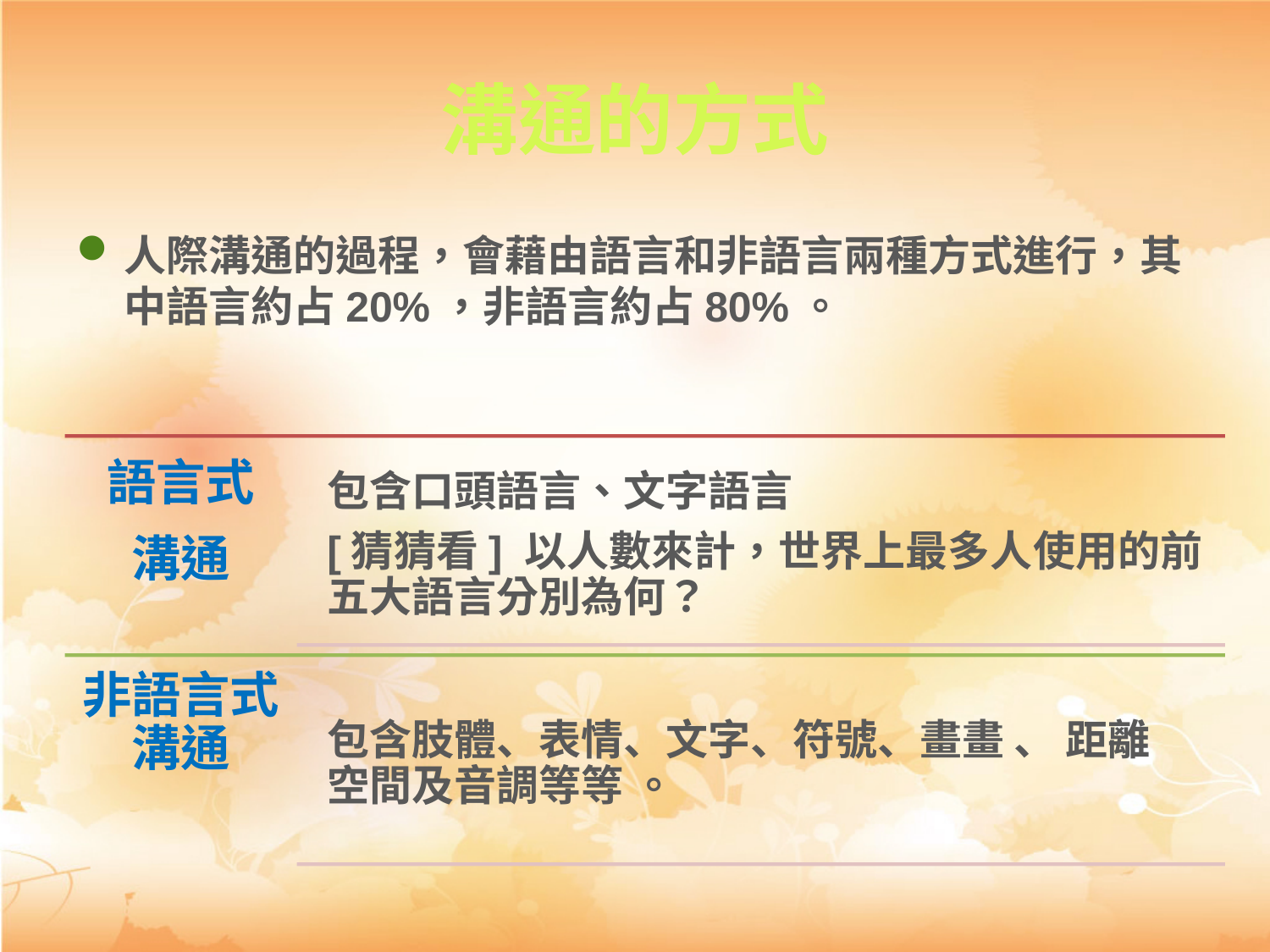

# 溝通的方式
人際溝通的過程，會藉由語言和非語言兩種方式進行，其中語言約占20%，非語言約占80%。

語言式
溝通
包含口頭語言、文字語言
[猜猜看] 以人數來計，世界上最多人使用的前五大語言分別為何？

非語言式溝通
包含肢體、表情、文字、符號、畫畫 、 距離空間及音調等等 。